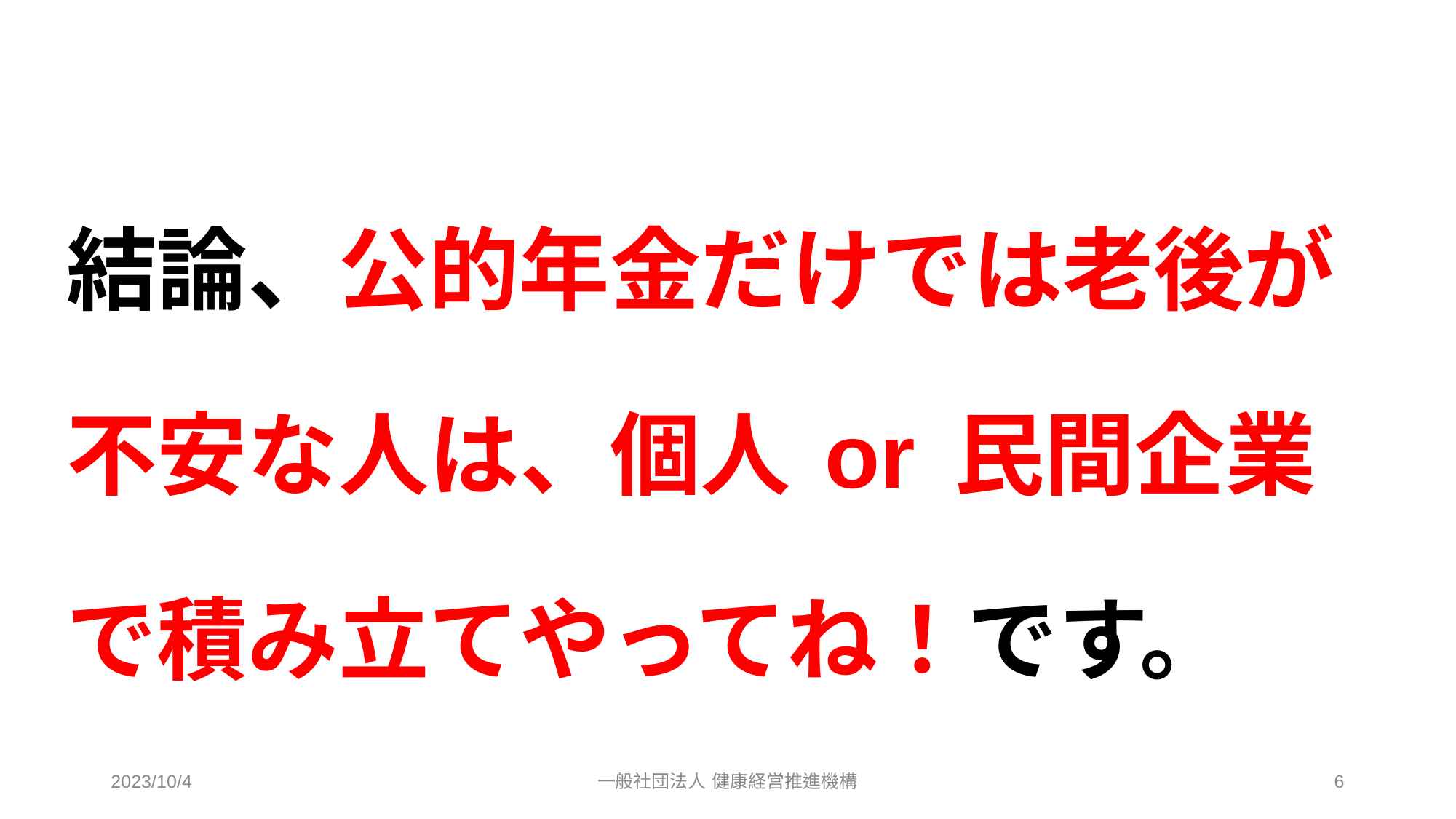

#
結論、公的年金だけでは老後が不安な人は、個人 or 民間企業で積み立てやってね！です。
2023/10/4
一般社団法人 健康経営推進機構
6